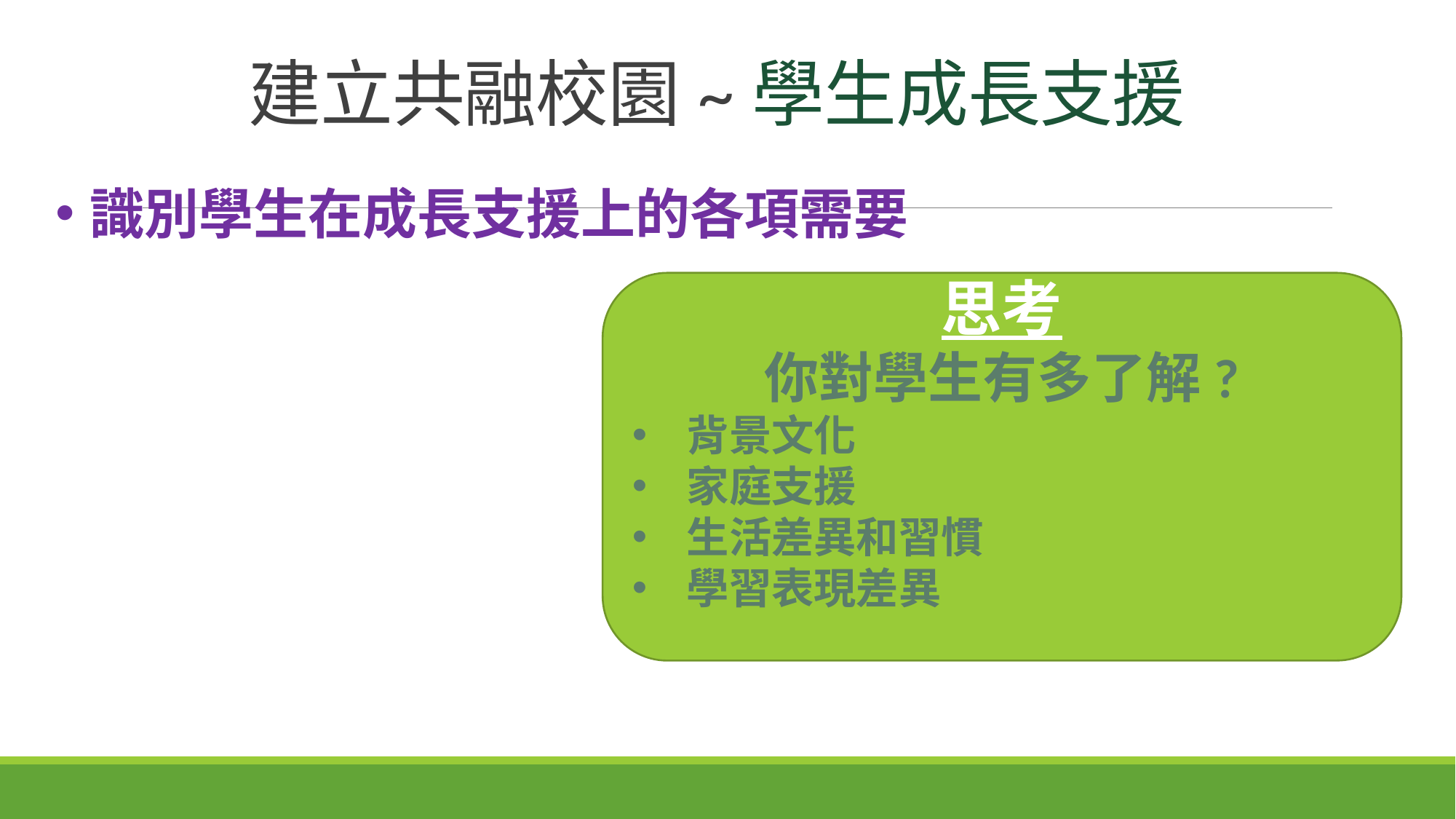

# 建立共融校園~學生成長支援
識別學生在成長支援上的各項需要
思考
你對學生有多了解?
背景文化
家庭支援
生活差異和習慣
學習表現差異